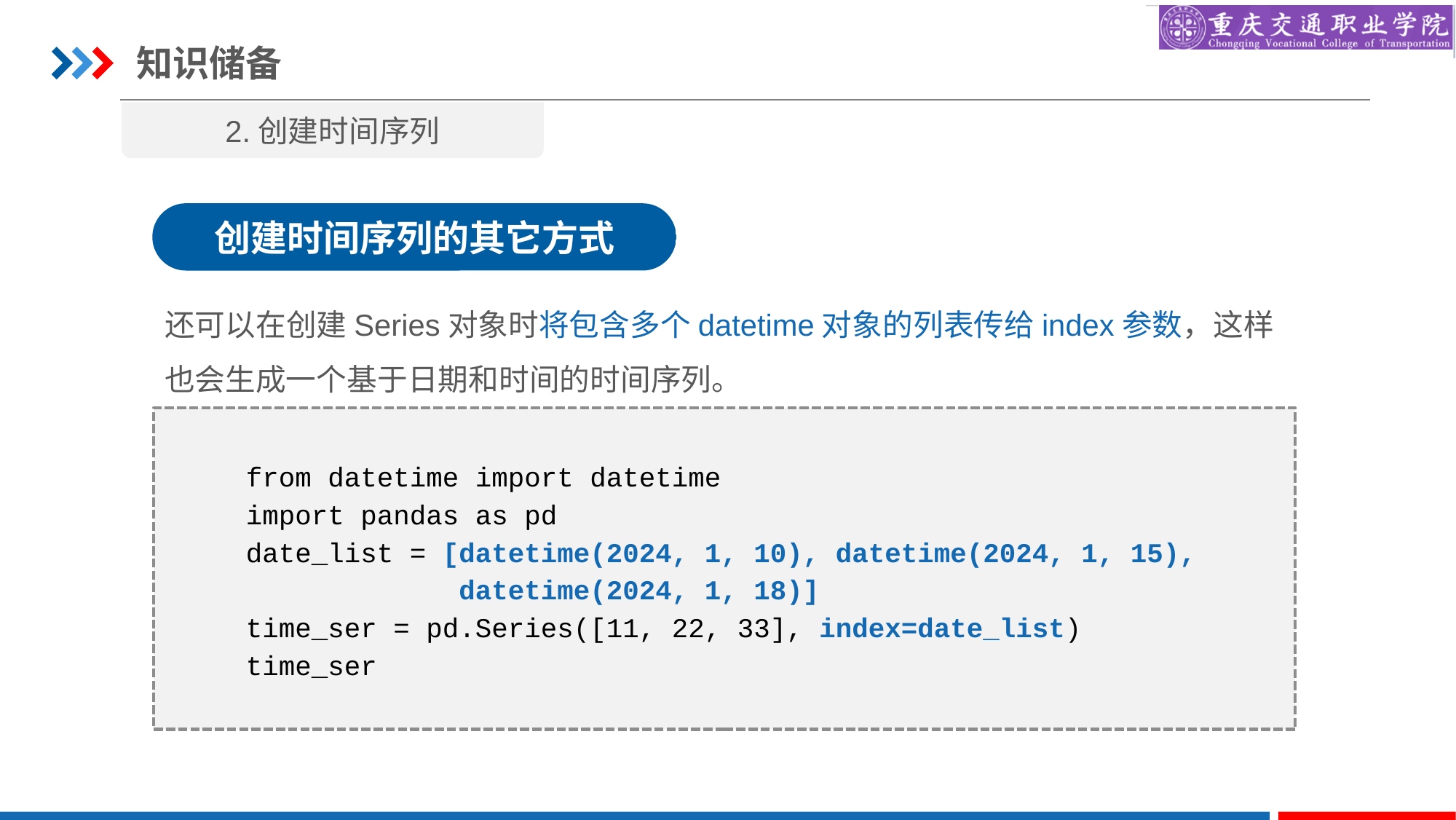

知识储备

2.创建时间序列
创建时间序列的其它方式
还可以在创建Series对象时将包含多个datetime对象的列表传给index参数，这样也会生成一个基于日期和时间的时间序列。

from datetime import datetime
import pandas as pd
date_list = [datetime(2024, 1, 10), datetime(2024, 1, 15),
             datetime(2024, 1, 18)]
time_ser = pd.Series([11, 22, 33], index=date_list)
time_ser